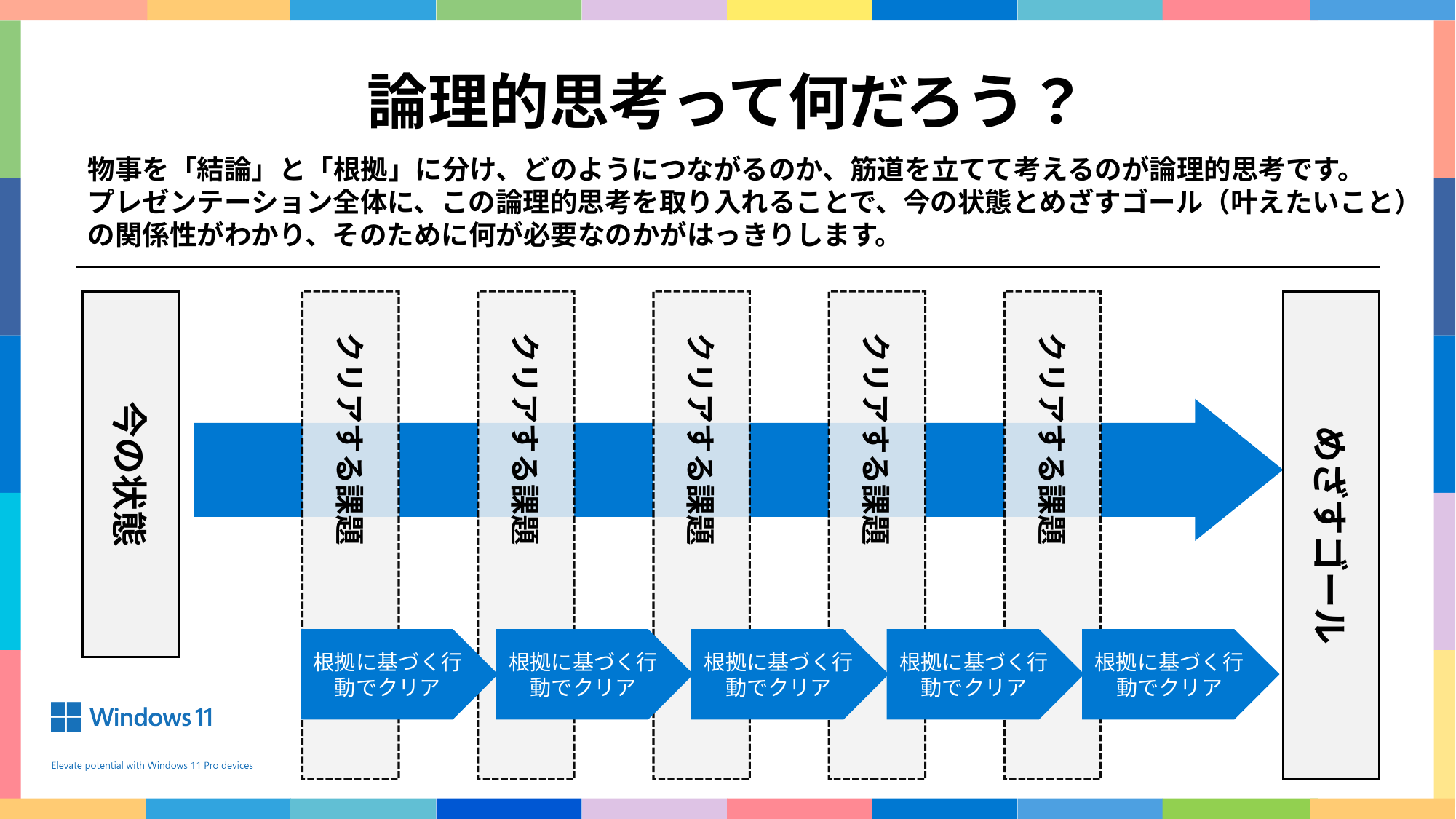

論理的思考って何だろう？
物事を「結論」と「根拠」に分け、どのようにつながるのか、筋道を立てて考えるのが論理的思考です。
プレゼンテーション全体に、この論理的思考を取り入れることで、今の状態とめざすゴール（叶えたいこと）
の関係性がわかり、そのために何が必要なのかがはっきりします。
今の状態
　クリアする課題
　クリアする課題
　クリアする課題
　クリアする課題
　クリアする課題
めざすゴール

根拠に基づく行動でクリア
根拠に基づく行動でクリア
根拠に基づく行動でクリア
根拠に基づく行動でクリア
根拠に基づく行動でクリア